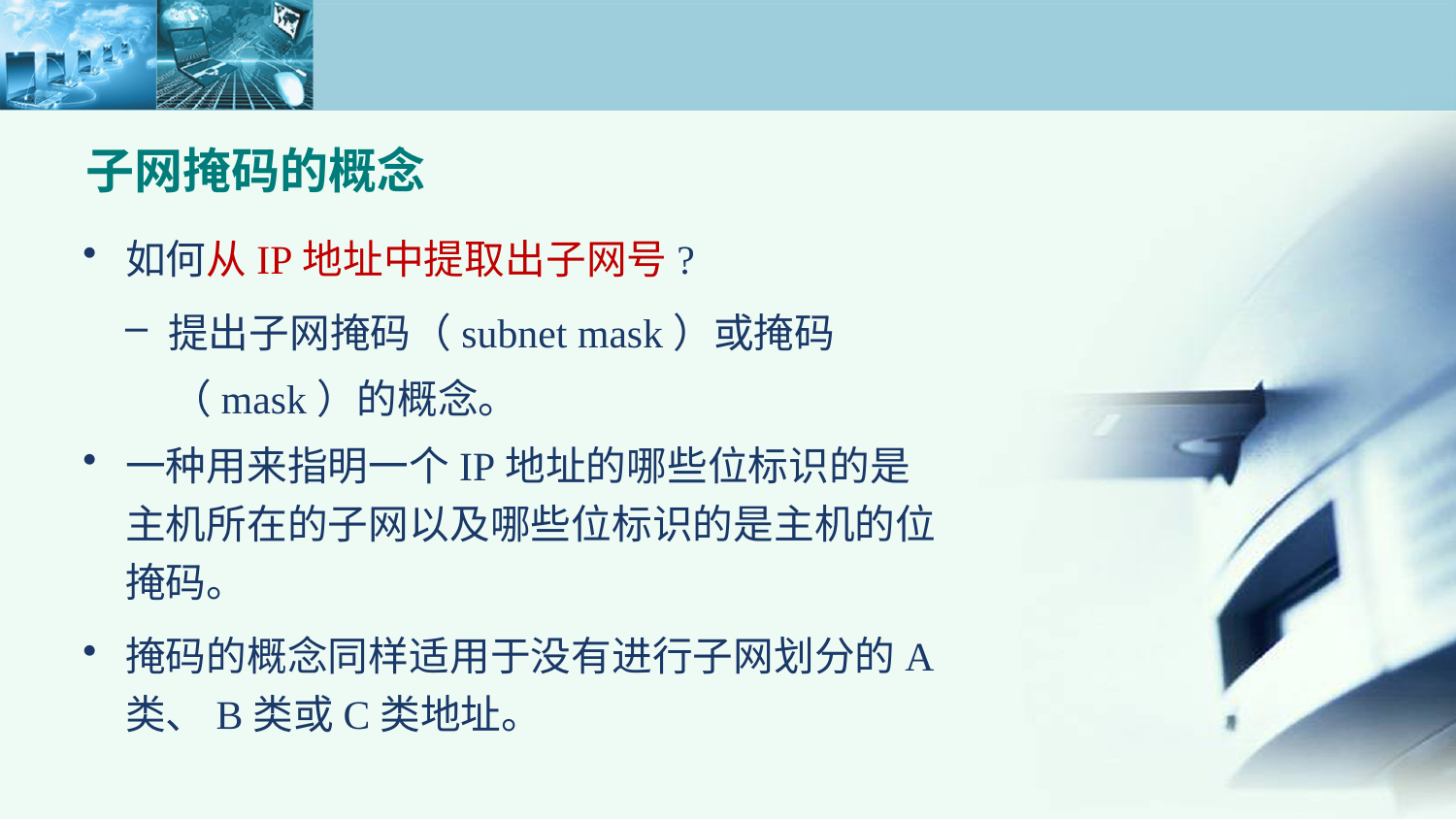

子网掩码的概念
如何从IP地址中提取出子网号?
提出子网掩码（subnet mask）或掩码
    （mask）的概念。
一种用来指明一个IP地址的哪些位标识的是主机所在的子网以及哪些位标识的是主机的位掩码。
掩码的概念同样适用于没有进行子网划分的A类、B类或C类地址。